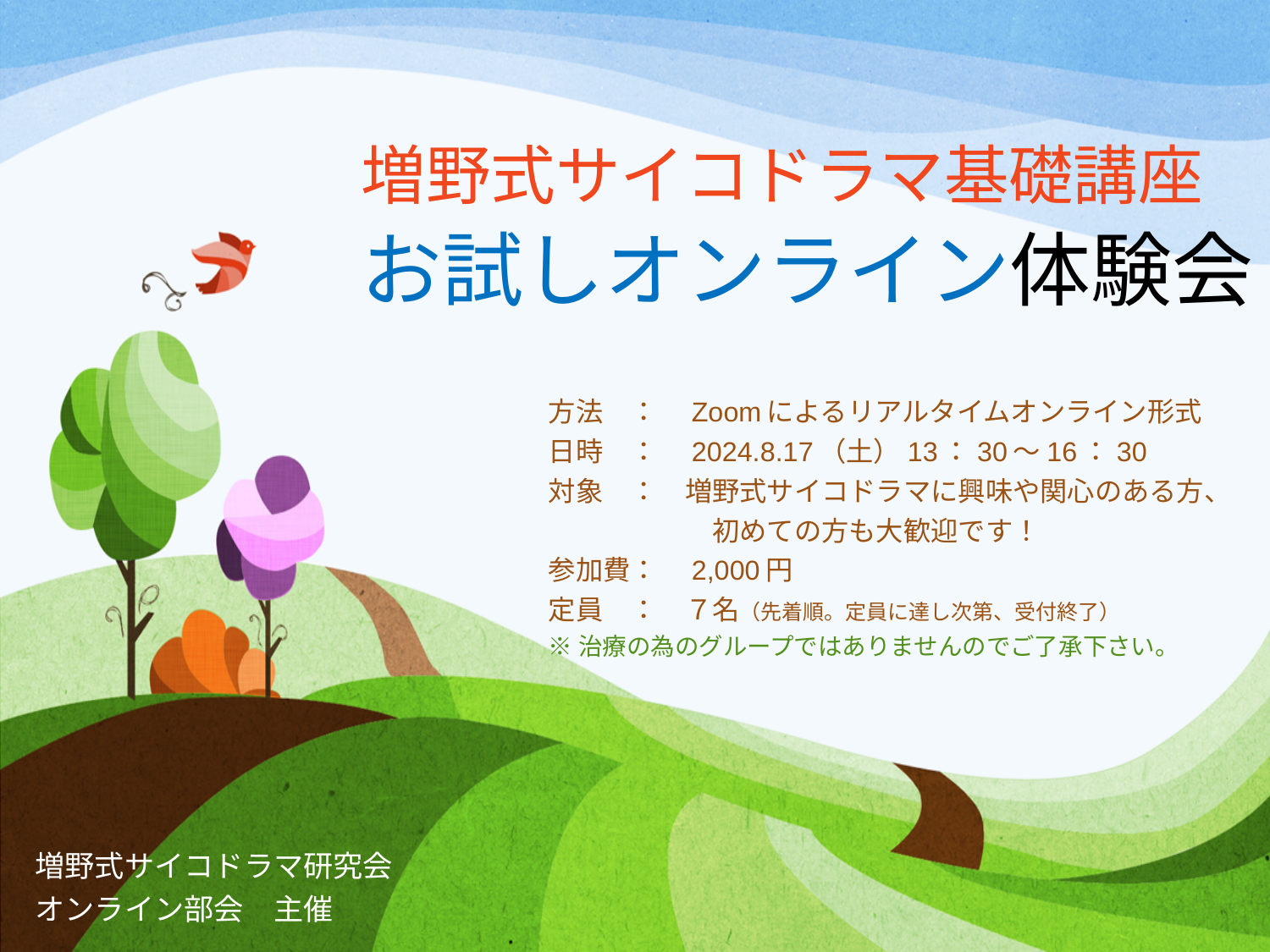

# 増野式サイコドラマ基礎講座 お試しオンライン体験会
方法　：　Zoomによるリアルタイムオンライン形式
日時　：　2024.8.17（土）13：30～16：30
対象　：　増野式サイコドラマに興味や関心のある方、
　　　　　　初めての方も大歓迎です！
参加費：　2,000円
定員　：　７名（先着順。定員に達し次第、受付終了）
※治療の為のグループではありませんのでご了承下さい。

増野式サイコドラマ研究会
オンライン部会　主催